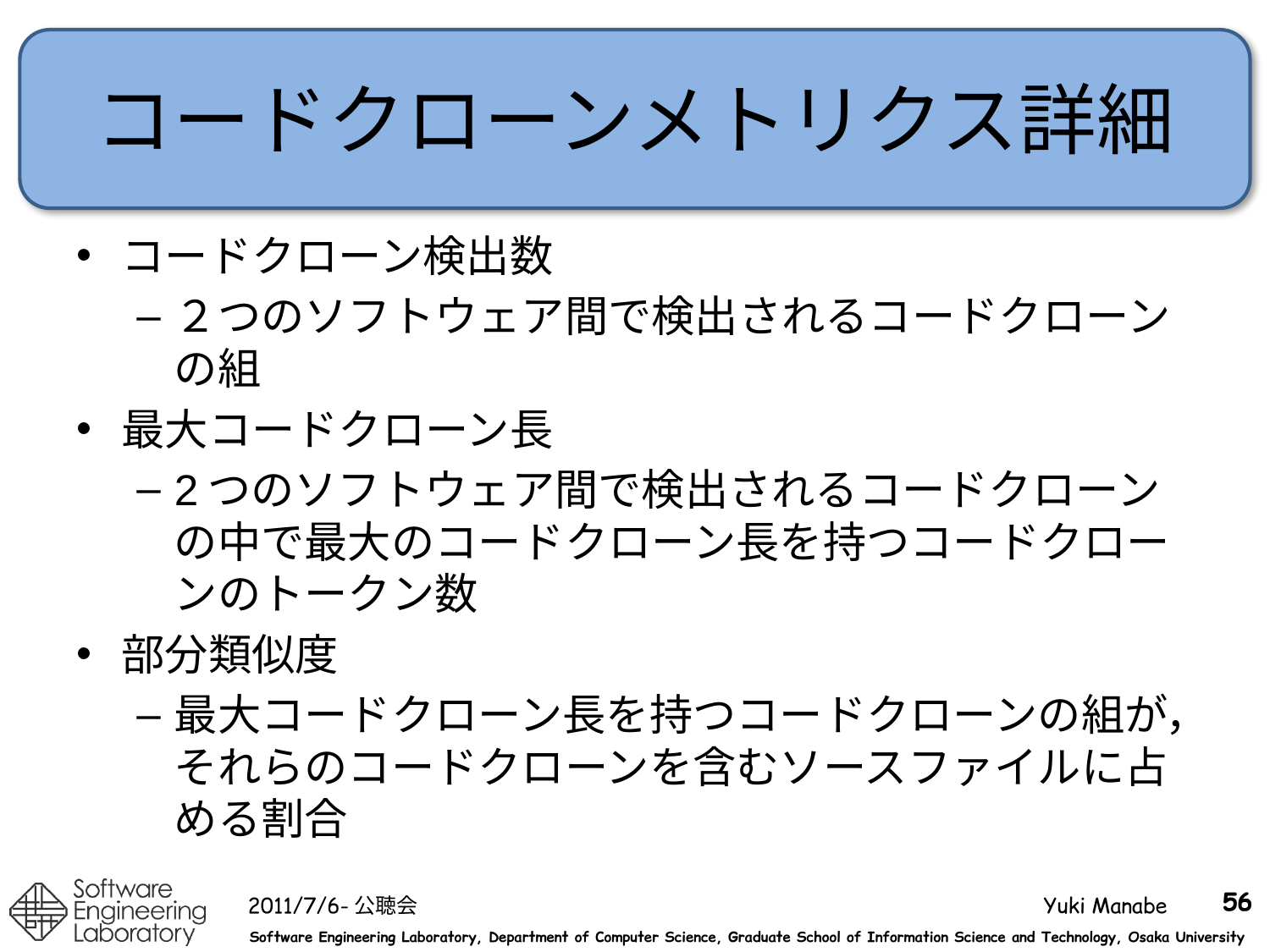

# コードクローンメトリクス詳細
コードクローン検出数
２つのソフトウェア間で検出されるコードクローンの組
最大コードクローン長
2つのソフトウェア間で検出されるコードクローンの中で最大のコードクローン長を持つコードクローンのトークン数
部分類似度
最大コードクローン長を持つコードクローンの組が，それらのコードクローンを含むソースファイルに占める割合

56
2011/7/6-公聴会
Yuki Manabe